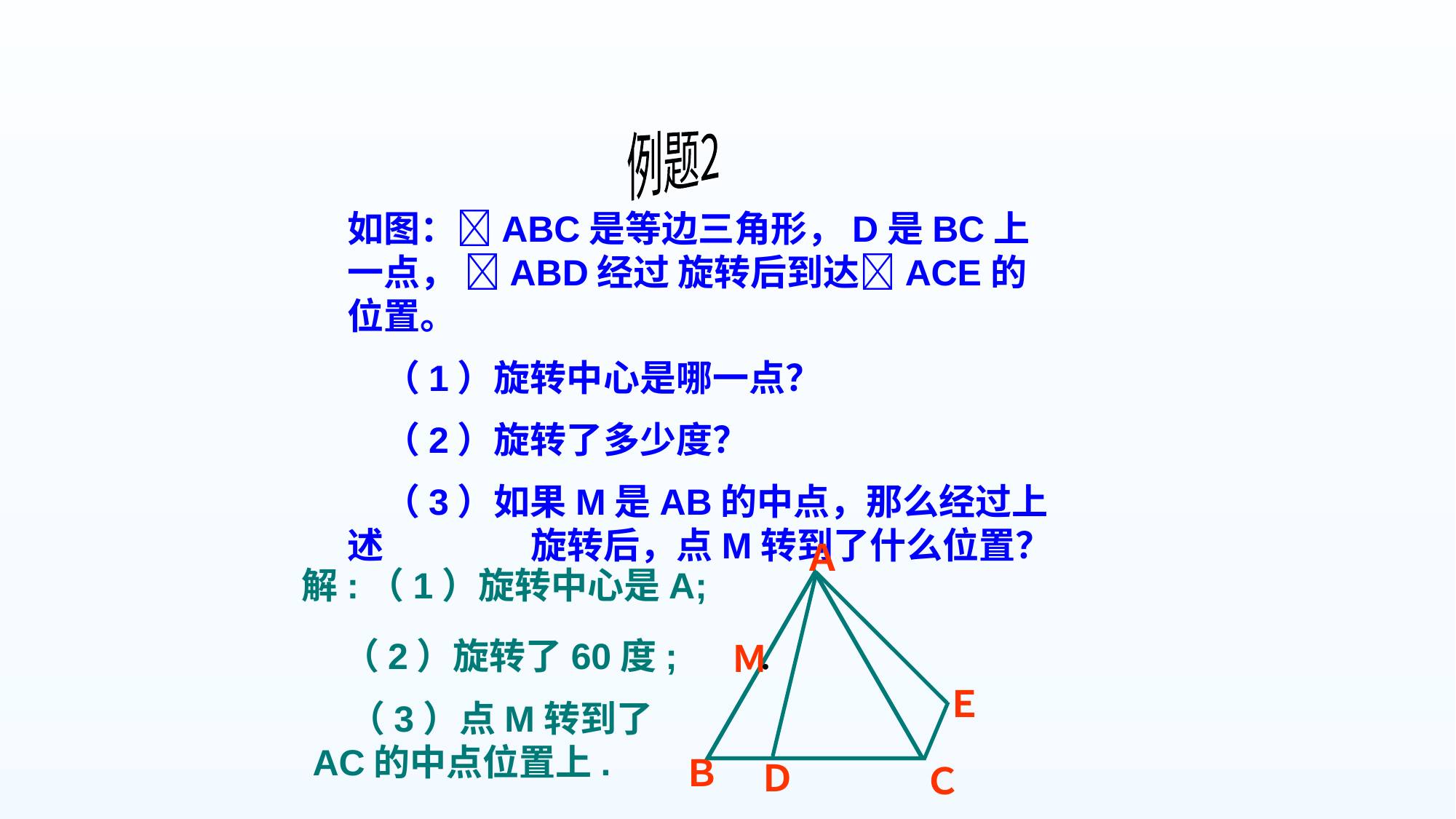

例题2
如图：ΔABC是等边三角形，D是BC上一点， ΔABD经过 旋转后到达ΔACE的位置。
　（1）旋转中心是哪一点？
　（2）旋转了多少度？
　（3）如果M是AB的中点，那么经过上述                  旋转后，点M转到了什么位置？
Ａ

．
Ｍ
Ｅ
Ｂ
Ｄ
Ｃ
　解:（1）旋转中心是A;
　     （2）旋转了60度;
　（3）点M转到了AC的中点位置上.